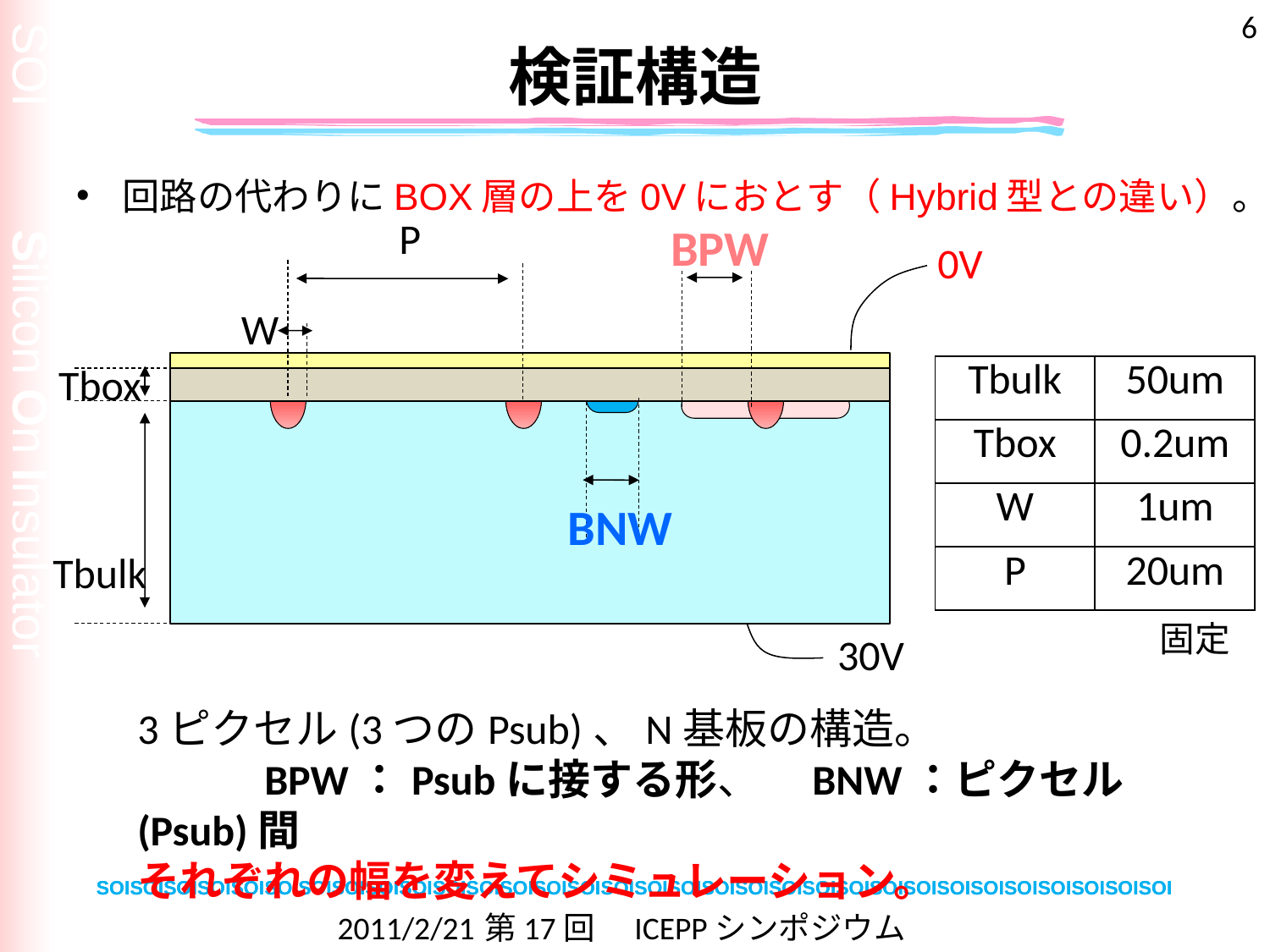

6
# 検証構造
回路の代わりにBOX層の上を0Vにおとす（Hybrid型との違い）。
P
BPW
0V

W
Tbox
| Tbulk | 50um |
| --- | --- |
| Tbox | 0.2um |
| W | 1um |
| P | 20um |
BNW
Tbulk
固定
30V

3ピクセル(3つのPsub)、N基板の構造。
	BPW：Psubに接する形、　BNW：ピクセル(Psub)間
それぞれの幅を変えてシミュレーション。
2011/2/21
第17回　ICEPPシンポジウム